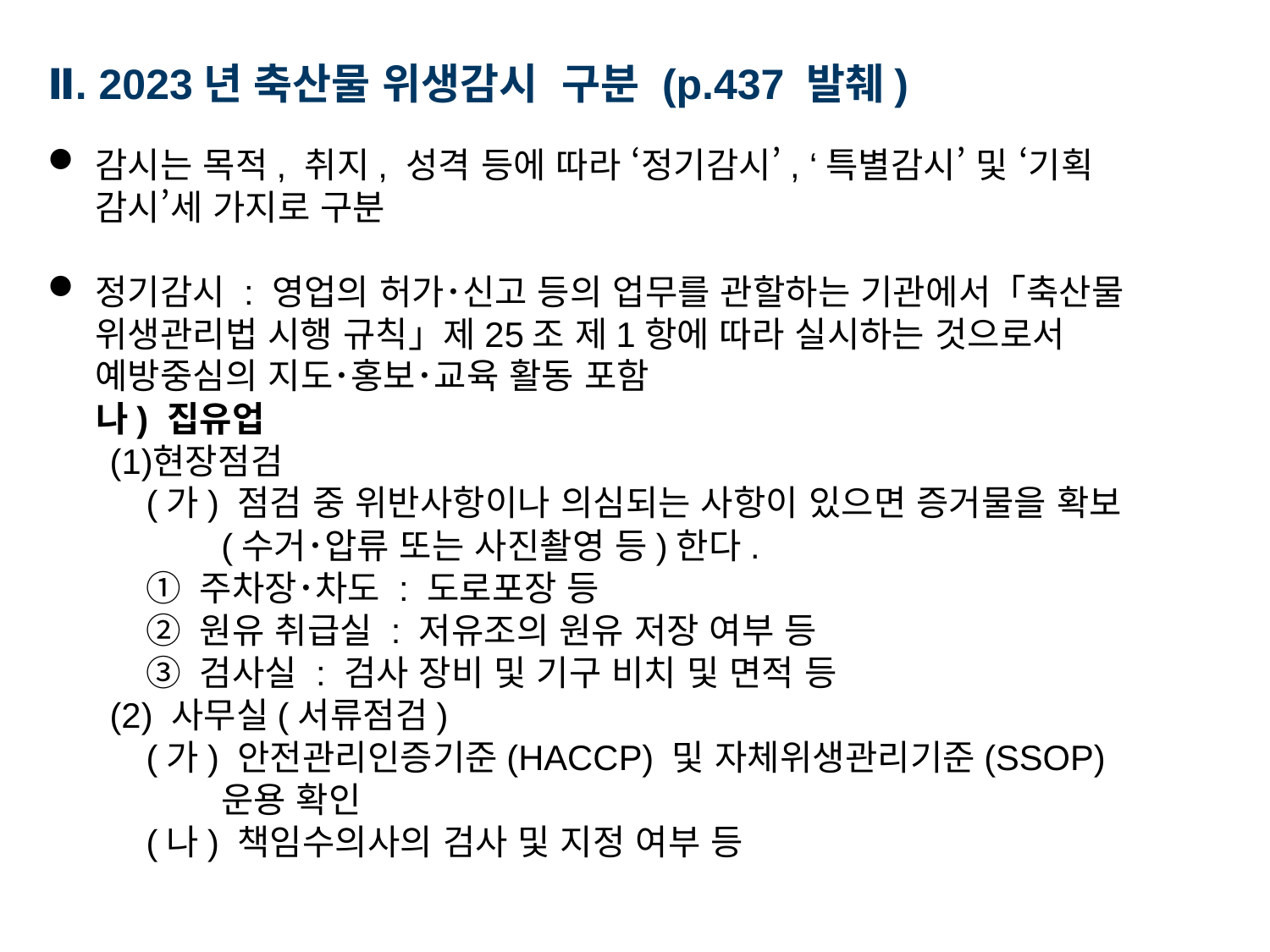

Ⅱ. 2023년 축산물 위생감시  구분 (p.437 발췌)
감시는 목적, 취지, 성격 등에 따라 ‘정기감시’, ‘특별감시’ 및 ‘기획 감시’세 가지로 구분

정기감시 : 영업의 허가･신고 등의 업무를 관할하는 기관에서「축산물 위생관리법 시행 규칙」제25조 제1항에 따라 실시하는 것으로서 예방중심의 지도･홍보･교육 활동 포함
    나) 집유업
현장점검
(가) 점검 중 위반사항이나 의심되는 사항이 있으면 증거물을 확보(수거･압류 또는 사진촬영 등)한다.
① 주차장･차도 : 도로포장 등
② 원유 취급실 : 저유조의 원유 저장 여부 등
③ 검사실 : 검사 장비 및 기구 비치 및 면적 등
(2) 사무실(서류점검)
(가) 안전관리인증기준(HACCP) 및 자체위생관리기준(SSOP) 운용 확인
(나) 책임수의사의 검사 및 지정 여부 등